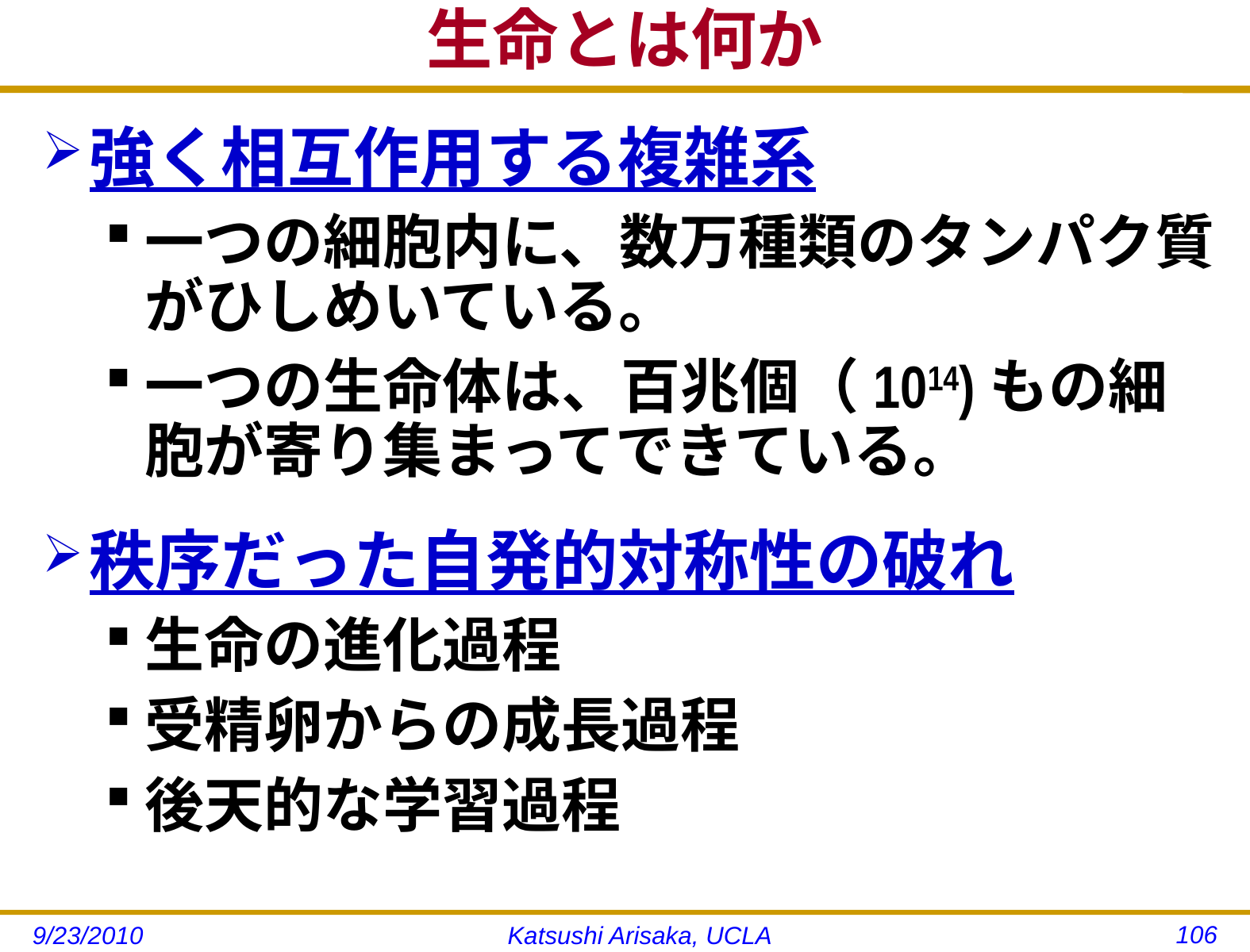

# 生命とは何か
強く相互作用する複雑系
一つの細胞内に、数万種類のタンパク質がひしめいている。
一つの生命体は、百兆個（1014)もの細胞が寄り集まってできている。
秩序だった自発的対称性の破れ
生命の進化過程
受精卵からの成長過程
後天的な学習過程

106
9/23/2010
Katsushi Arisaka, UCLA